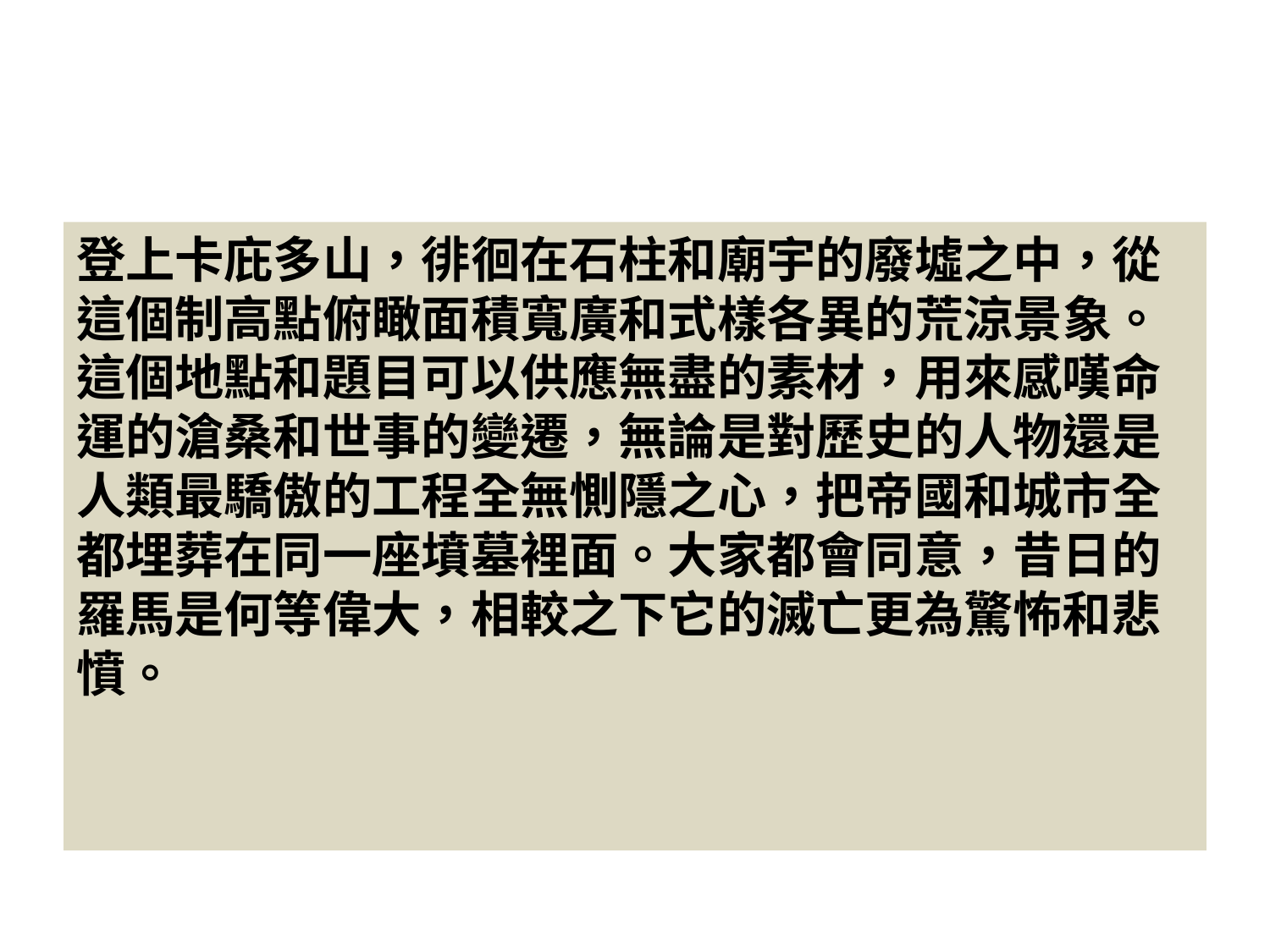

登上卡庇多山，徘徊在石柱和廟宇的廢墟之中，從這個制高點俯瞰面積寬廣和式樣各異的荒涼景象。這個地點和題目可以供應無盡的素材，用來感嘆命運的滄桑和世事的變遷，無論是對歷史的人物還是人類最驕傲的工程全無惻隱之心，把帝國和城市全都埋葬在同一座墳墓裡面。大家都會同意，昔日的羅馬是何等偉大，相較之下它的滅亡更為驚怖和悲憤。